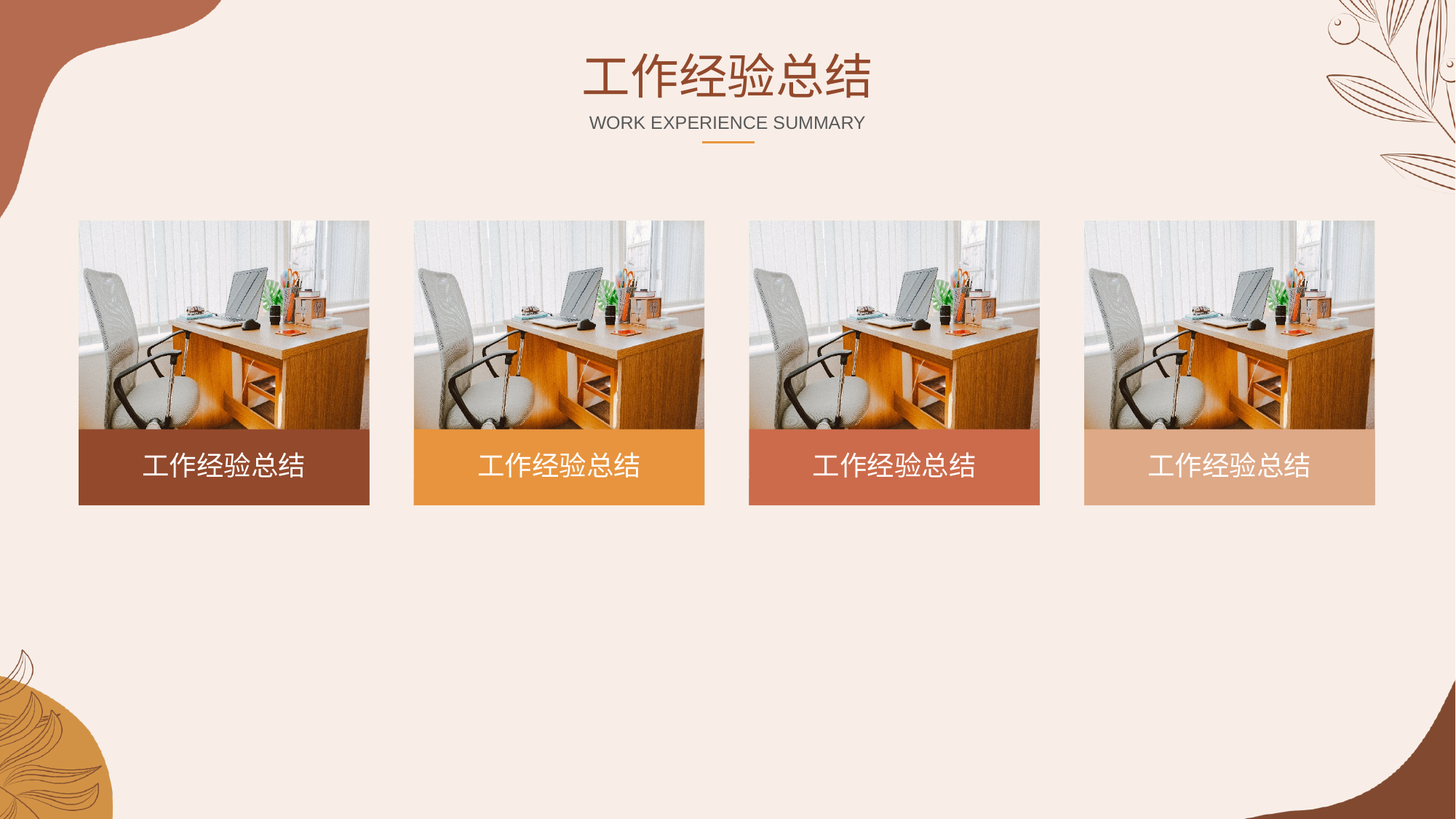

工作经验总结
WORK EXPERIENCE SUMMARY

工作经验总结

工作经验总结

工作经验总结

工作经验总结